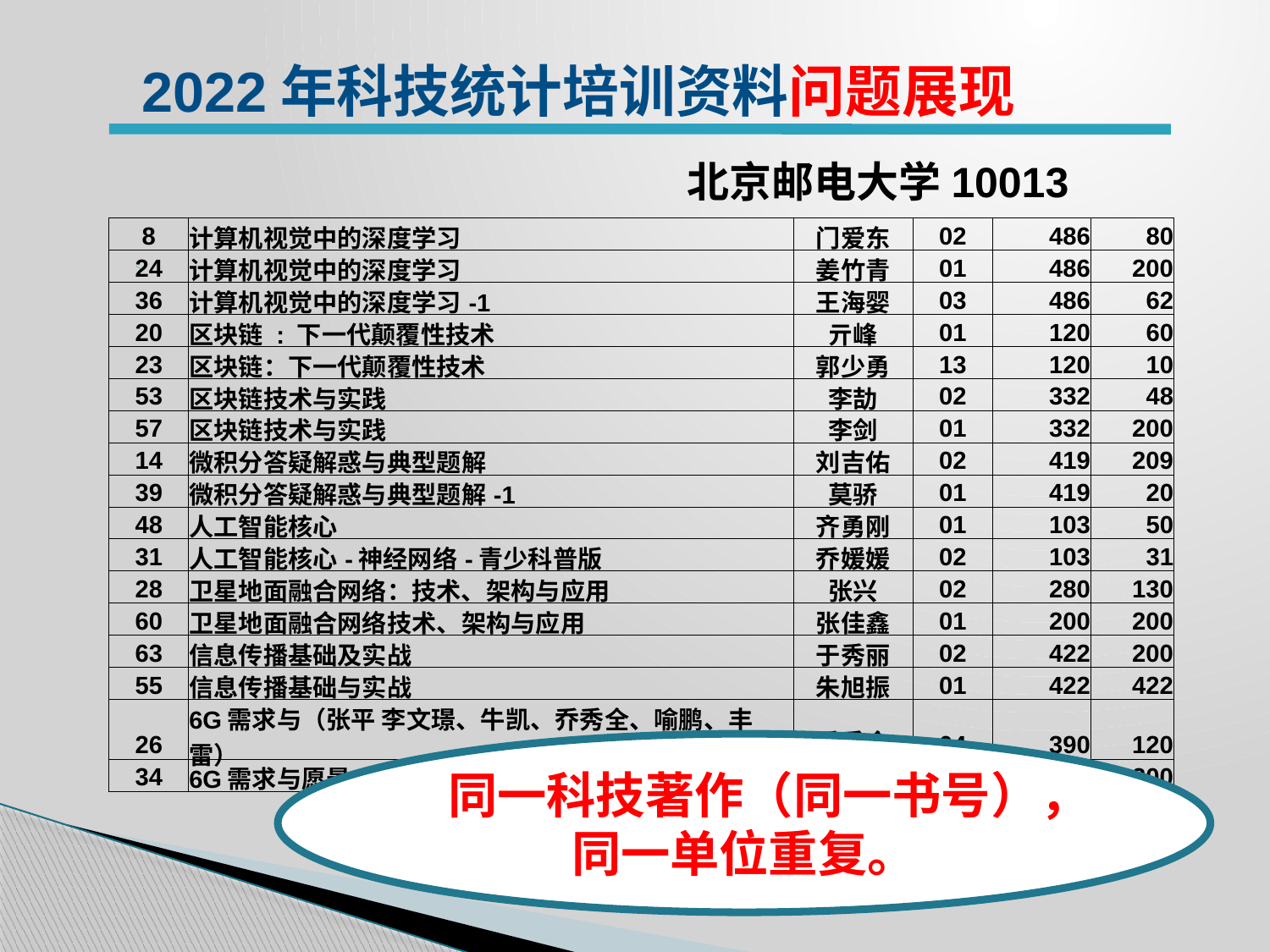

2022年科技统计培训资料问题展现
北京邮电大学10013
| 8 | 计算机视觉中的深度学习 | 门爱东 | 02 | 486 | 80 |
| --- | --- | --- | --- | --- | --- |
| 24 | 计算机视觉中的深度学习 | 姜竹青 | 01 | 486 | 200 |
| 36 | 计算机视觉中的深度学习-1 | 王海婴 | 03 | 486 | 62 |
| 20 | 区块链 : 下一代颠覆性技术 | 亓峰 | 01 | 120 | 60 |
| 23 | 区块链：下一代颠覆性技术 | 郭少勇 | 13 | 120 | 10 |
| 53 | 区块链技术与实践 | 李劼 | 02 | 332 | 48 |
| 57 | 区块链技术与实践 | 李剑 | 01 | 332 | 200 |
| 14 | 微积分答疑解惑与典型题解 | 刘吉佑 | 02 | 419 | 209 |
| 39 | 微积分答疑解惑与典型题解-1 | 莫骄 | 01 | 419 | 20 |
| 48 | 人工智能核心 | 齐勇刚 | 01 | 103 | 50 |
| 31 | 人工智能核心-神经网络-青少科普版 | 乔媛媛 | 02 | 103 | 31 |
| 28 | 卫星地面融合网络：技术、架构与应用 | 张兴 | 02 | 280 | 130 |
| 60 | 卫星地面融合网络技术、架构与应用 | 张佳鑫 | 01 | 200 | 200 |
| 63 | 信息传播基础及实战 | 于秀丽 | 02 | 422 | 200 |
| 55 | 信息传播基础与实战 | 朱旭振 | 01 | 422 | 422 |
| 26 | 6G需求与（张平 李文璟、牛凯、乔秀全、喻鹏、丰雷） | 乔秀全 | 04 | 390 | 120 |
| 34 | 6G需求与愿景 | 李文璟 | 02 | 366 | 200 |
同一科技著作（同一书号），同一单位重复。